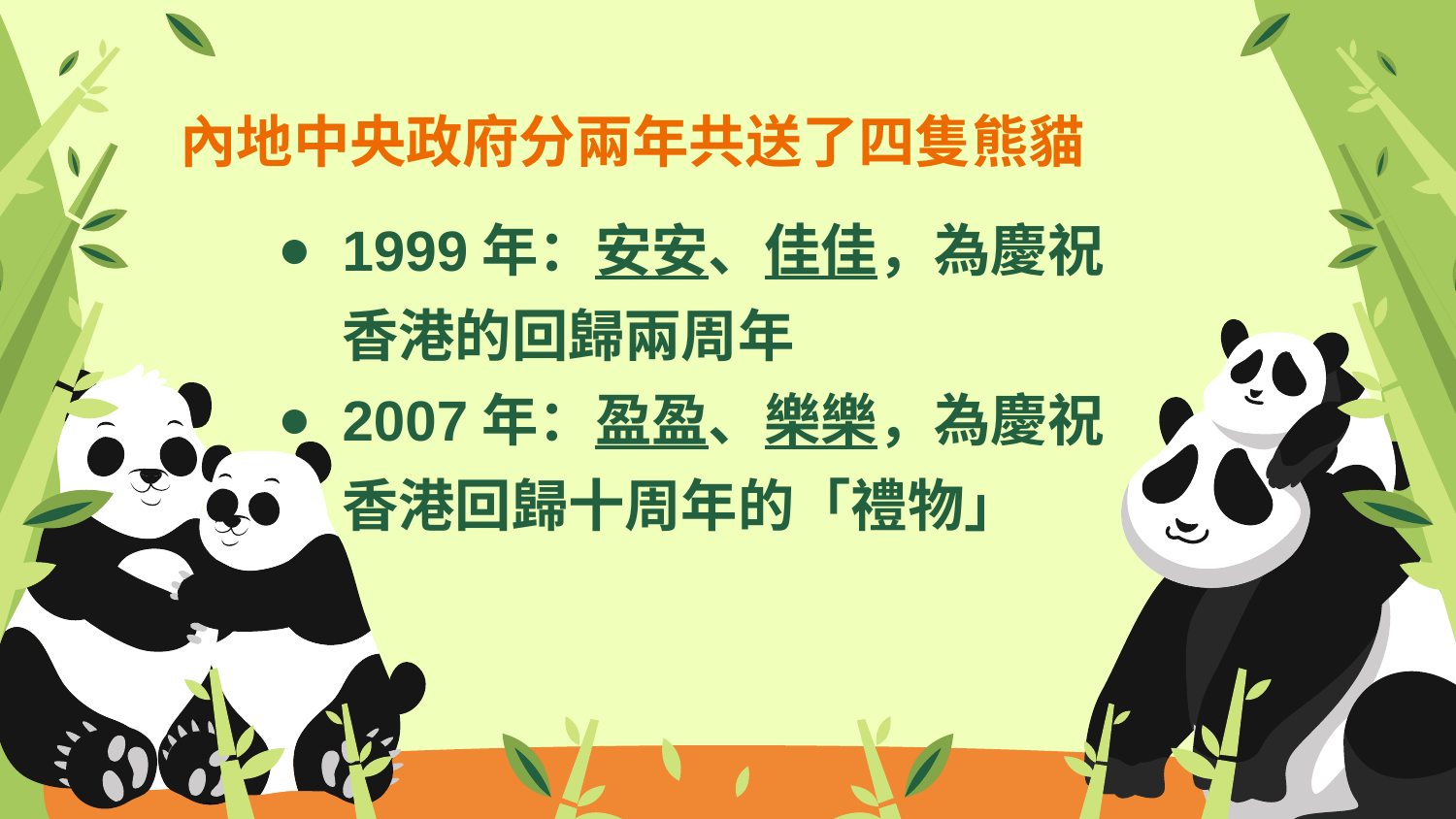

# 內地中央政府分兩年共送了四隻熊貓

1999年：安安、佳佳，為慶祝香港的回歸兩周年
2007年：盈盈、樂樂，為慶祝香港回歸十周年的「禮物」